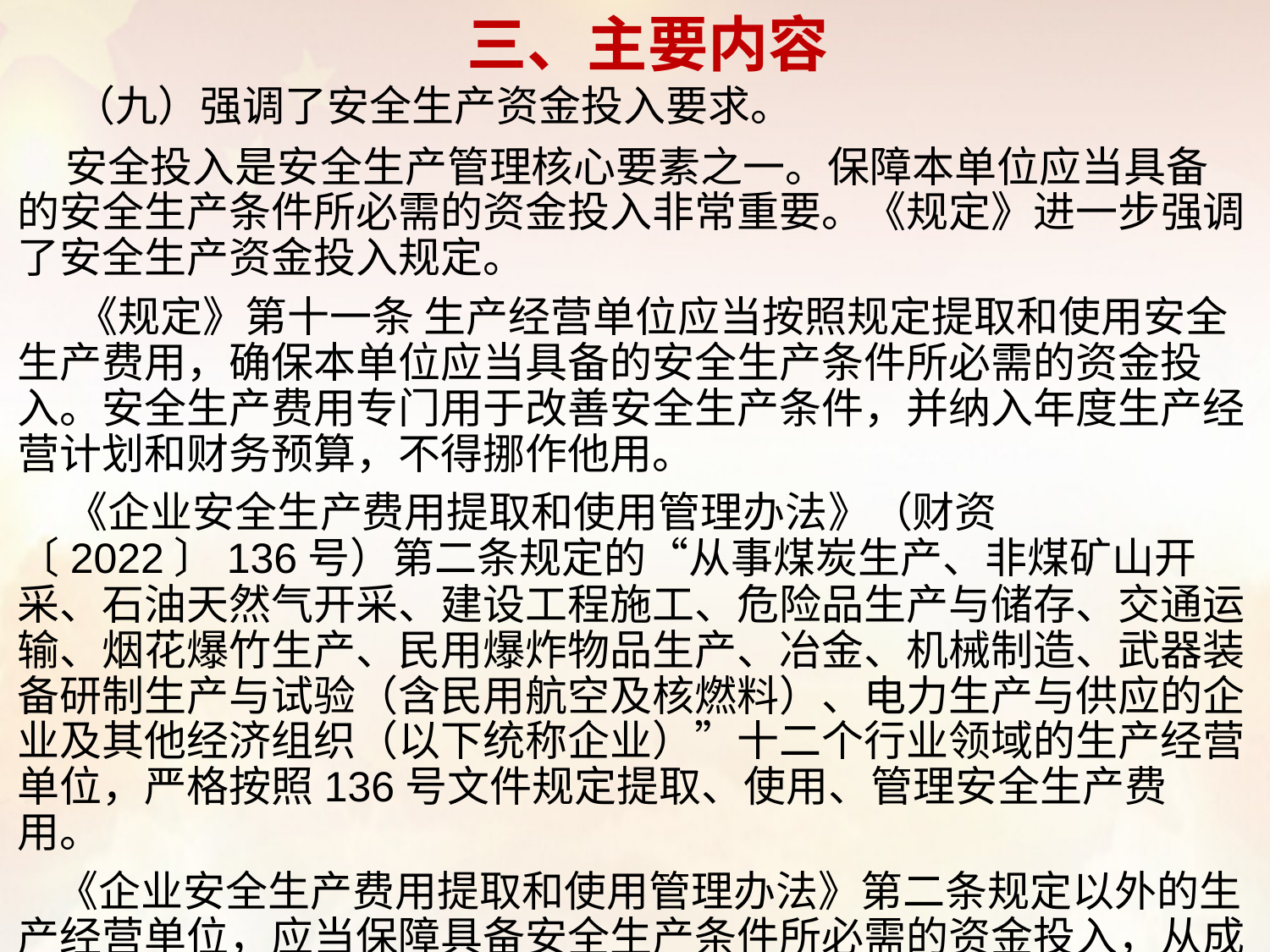

# 三、主要内容
    （九）强调了安全生产资金投入要求。
    安全投入是安全生产管理核心要素之一。保障本单位应当具备的安全生产条件所必需的资金投入非常重要。《规定》进一步强调了安全生产资金投入规定。
     《规定》第十一条 生产经营单位应当按照规定提取和使用安全生产费用，确保本单位应当具备的安全生产条件所必需的资金投入。安全生产费用专门用于改善安全生产条件，并纳入年度生产经营计划和财务预算，不得挪作他用。
    《企业安全生产费用提取和使用管理办法》（财资〔2022〕136号）第二条规定的“从事煤炭生产、非煤矿山开采、石油天然气开采、建设工程施工、危险品生产与储存、交通运输、烟花爆竹生产、民用爆炸物品生产、冶金、机械制造、武器装备研制生产与试验（含民用航空及核燃料）、电力生产与供应的企业及其他经济组织（以下统称企业）”十二个行业领域的生产经营单位，严格按照136号文件规定提取、使用、管理安全生产费用。
   《企业安全生产费用提取和使用管理办法》第二条规定以外的生产经营单位，应当保障具备安全生产条件所必需的资金投入，从成本（费用）列支。